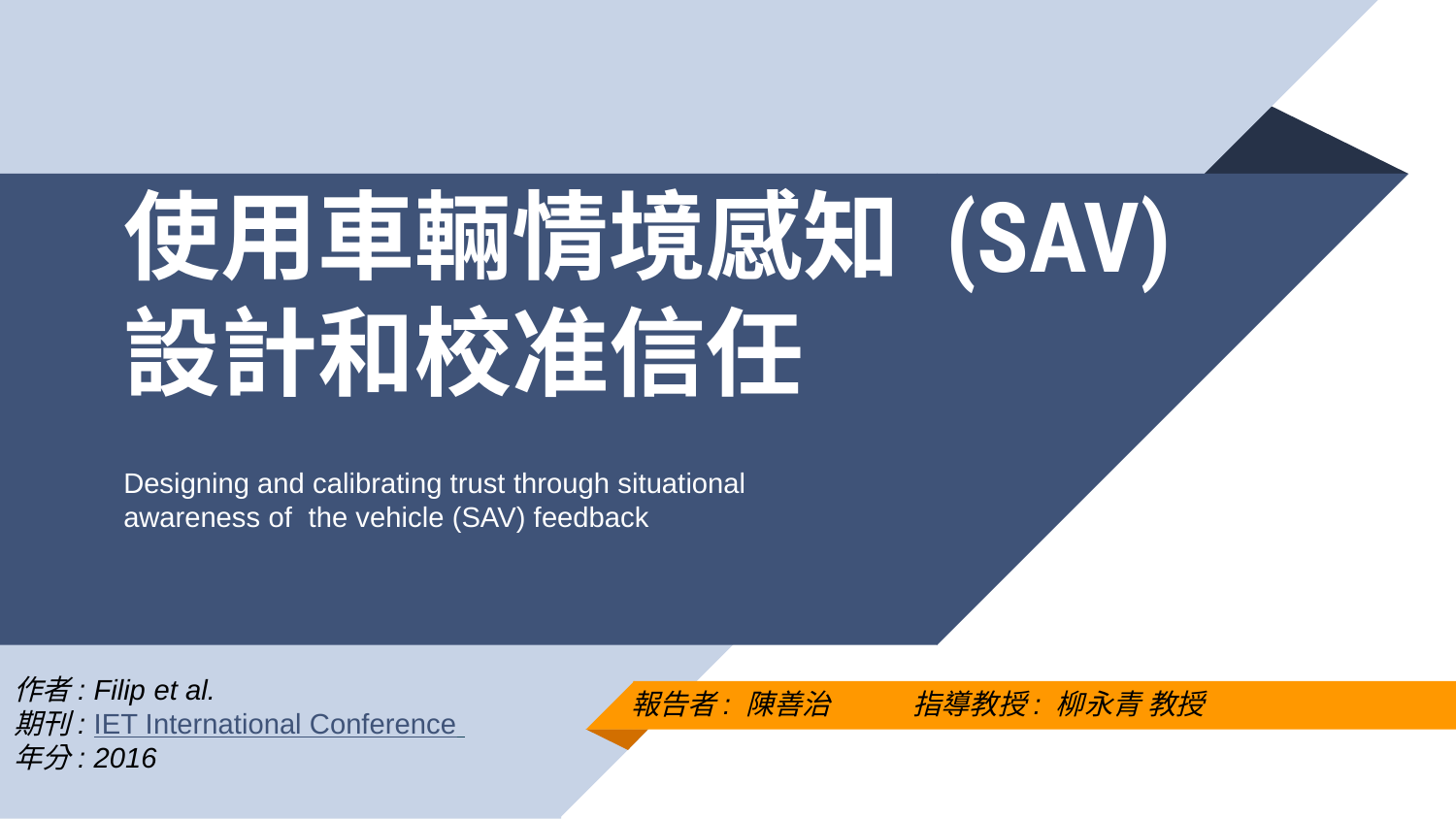

# 使用車輛情境感知 (SAV)設計和校准信任
Designing and calibrating trust through situational awareness of  the vehicle (SAV) feedback
作者: Filip et al.
期刊: IET International Conference
年分: 2016
報告者: 陳善治             指導教授: 柳永青 教授